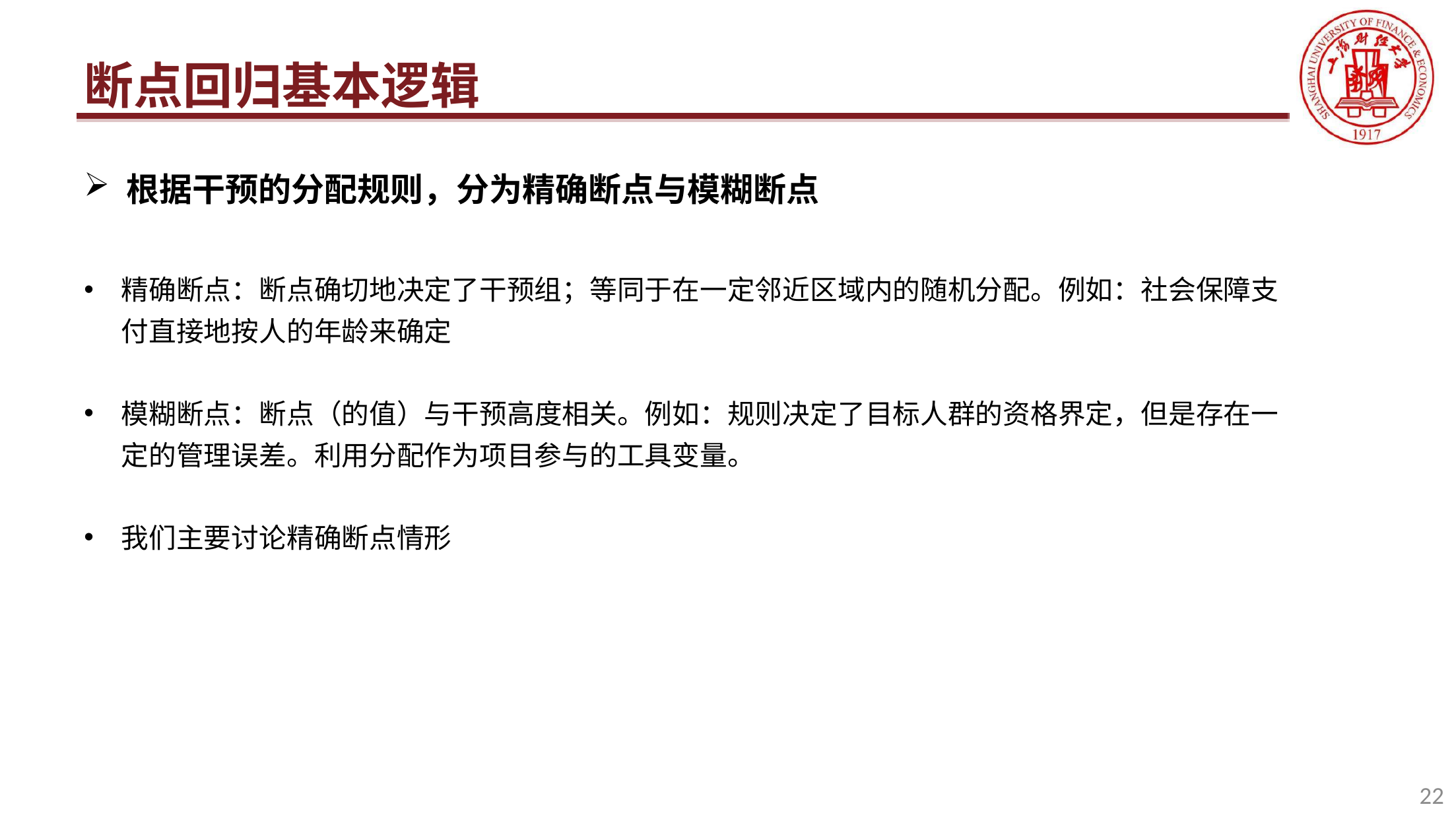

断点回归基本逻辑
根据干预的分配规则，分为精确断点与模糊断点

精确断点：断点确切地决定了干预组；等同于在一定邻近区域内的随机分配。例如：社会保障支付直接地按人的年龄来确定

模糊断点：断点（的值）与干预高度相关。例如：规则决定了目标人群的资格界定，但是存在一定的管理误差。利用分配作为项目参与的工具变量。

我们主要讨论精确断点情形
22